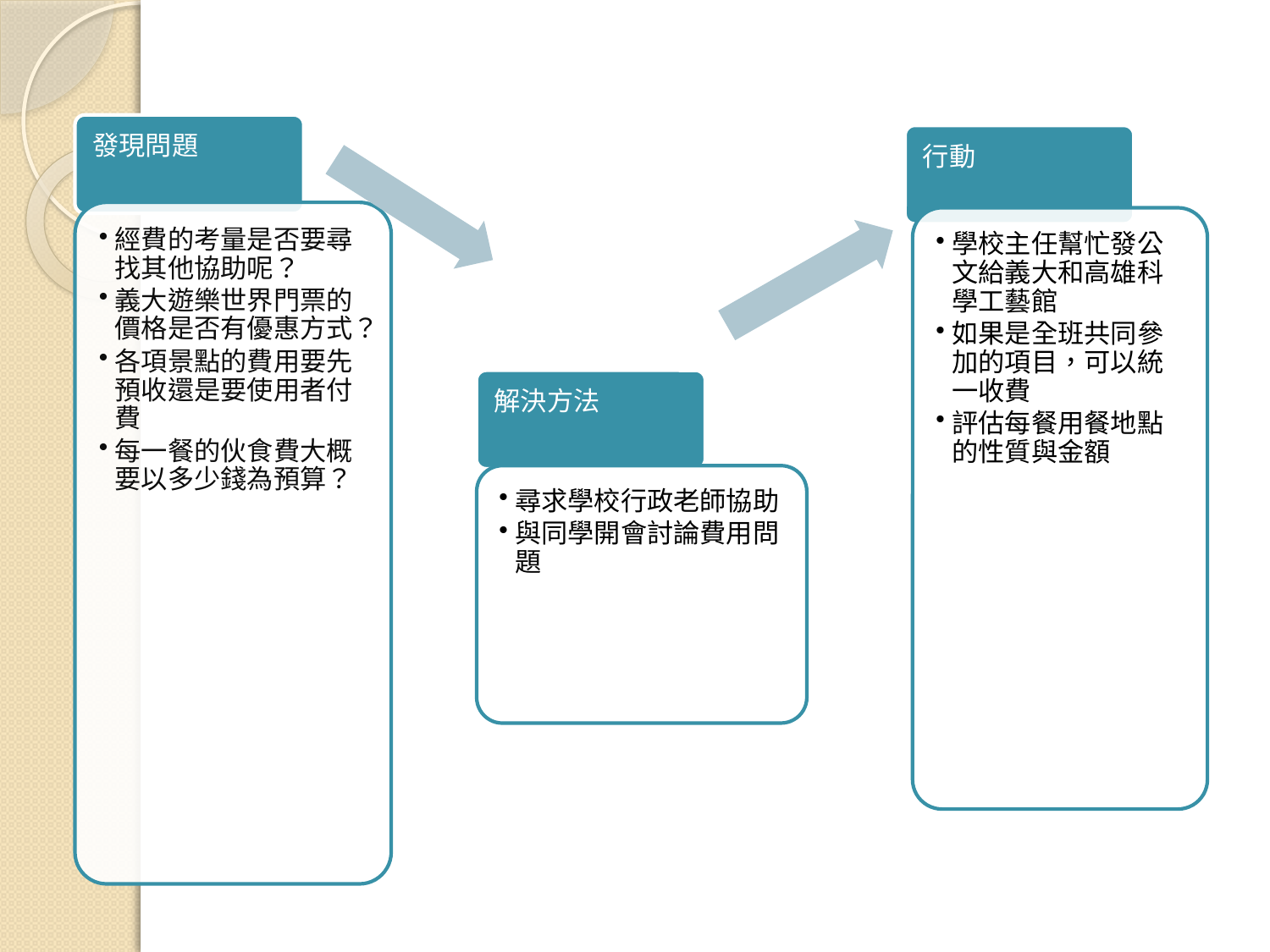

#
發現問題
經費的考量是否要尋找其他協助呢？
義大遊樂世界門票的價格是否有優惠方式？
各項景點的費用要先預收還是要使用者付費
每一餐的伙食費大概要以多少錢為預算？

解決方法
尋求學校行政老師協助
與同學開會討論費用問題

行動
學校主任幫忙發公文給義大和高雄科學工藝館
如果是全班共同參加的項目，可以統一收費
評估每餐用餐地點的性質與金額